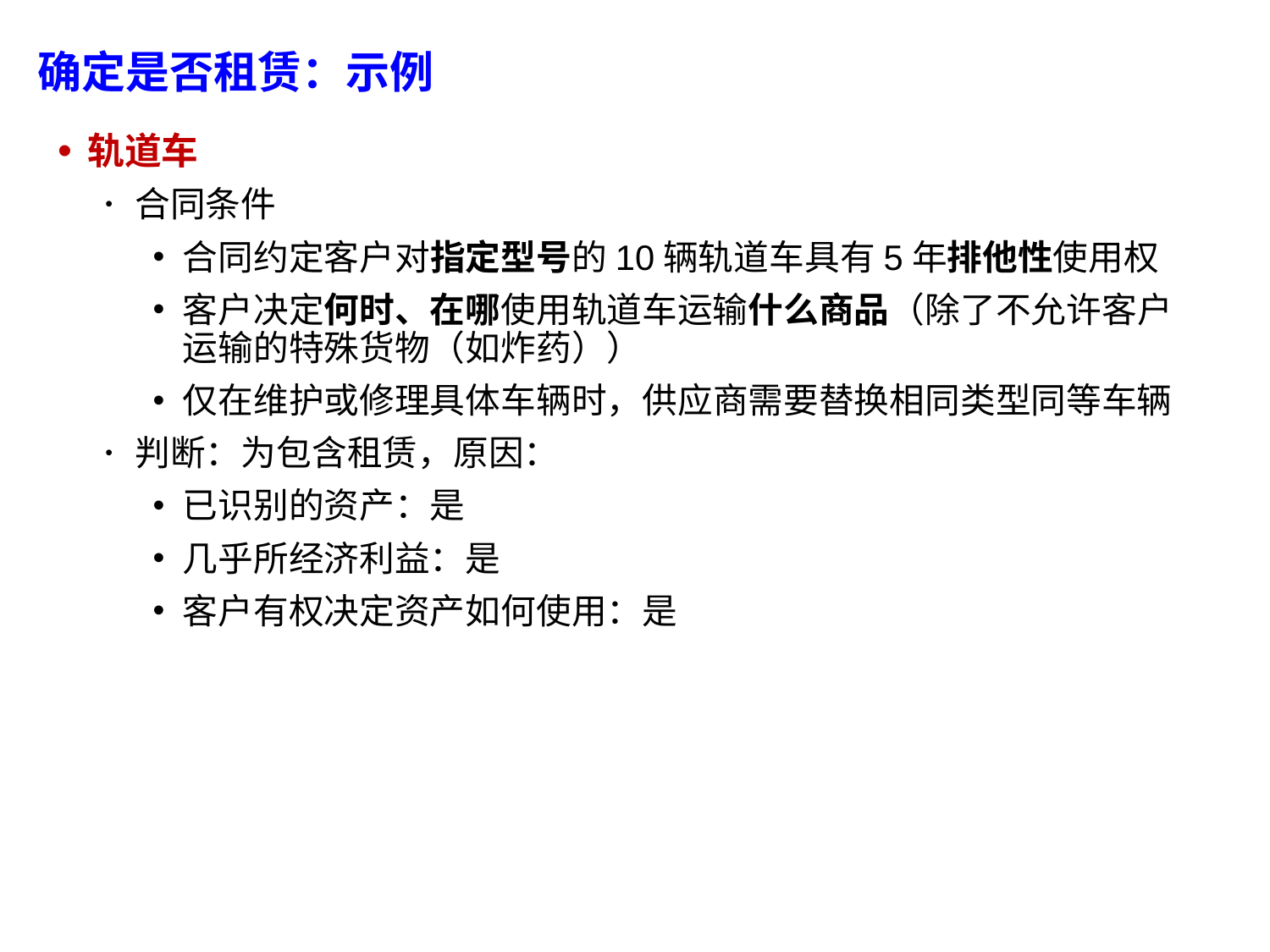

# 确定是否租赁：示例
轨道车
合同条件
合同约定客户对指定型号的10辆轨道车具有5年排他性使用权
客户决定何时、在哪使用轨道车运输什么商品（除了不允许客户运输的特殊货物（如炸药））
仅在维护或修理具体车辆时，供应商需要替换相同类型同等车辆
判断：为包含租赁，原因：
已识别的资产：是
几乎所经济利益：是
客户有权决定资产如何使用：是
87